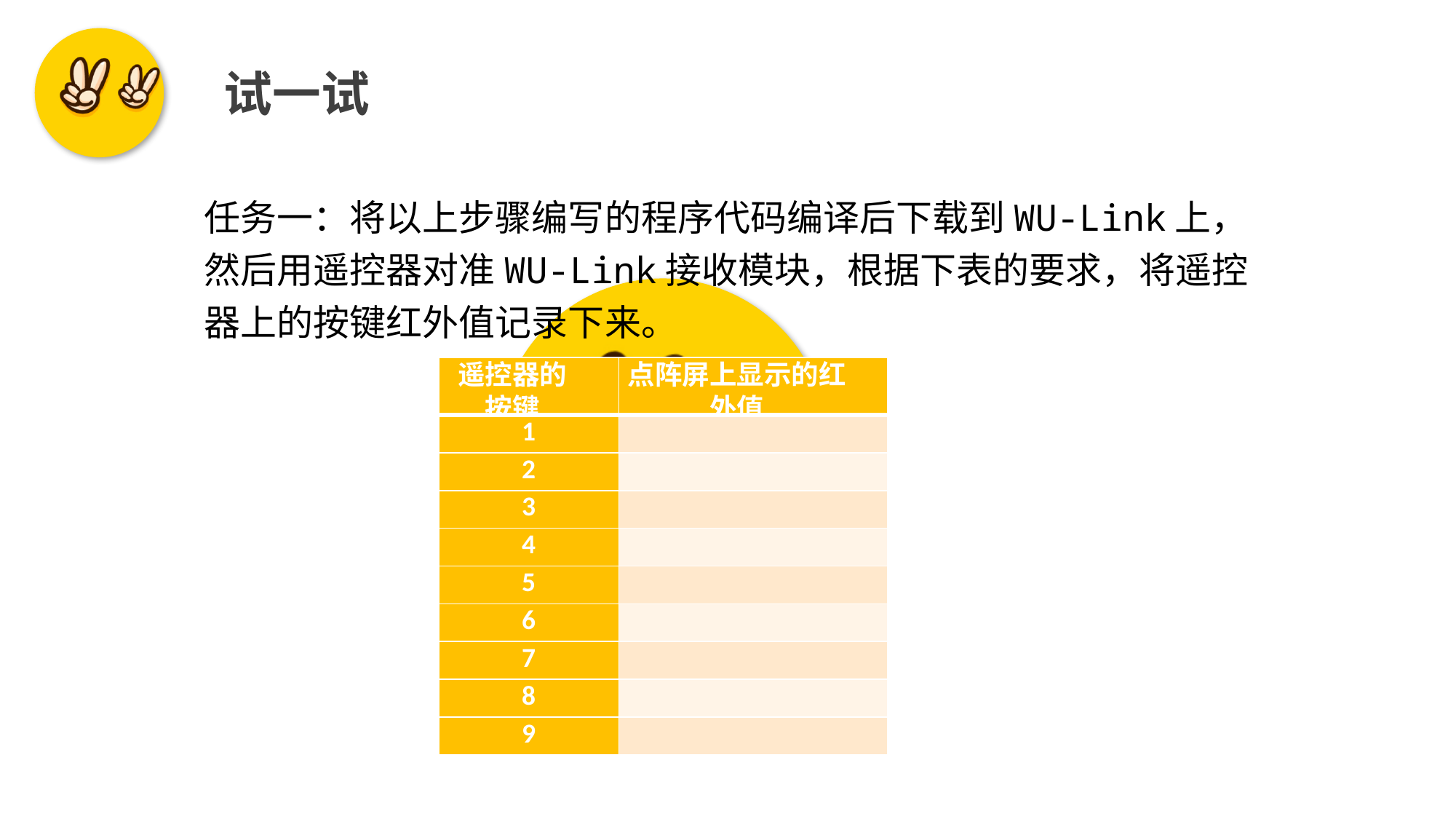

试一试
任务一：将以上步骤编写的程序代码编译后下载到WU-Link上，然后用遥控器对准WU-Link接收模块，根据下表的要求，将遥控器上的按键红外值记录下来。

| 遥控器的按键 | 点阵屏上显示的红外值 |
| --- | --- |
| 1 |  |
| 2 |  |
| 3 |  |
| 4 |  |
| 5 |  |
| 6 |  |
| 7 |  |
| 8 |  |
| 9 |  |